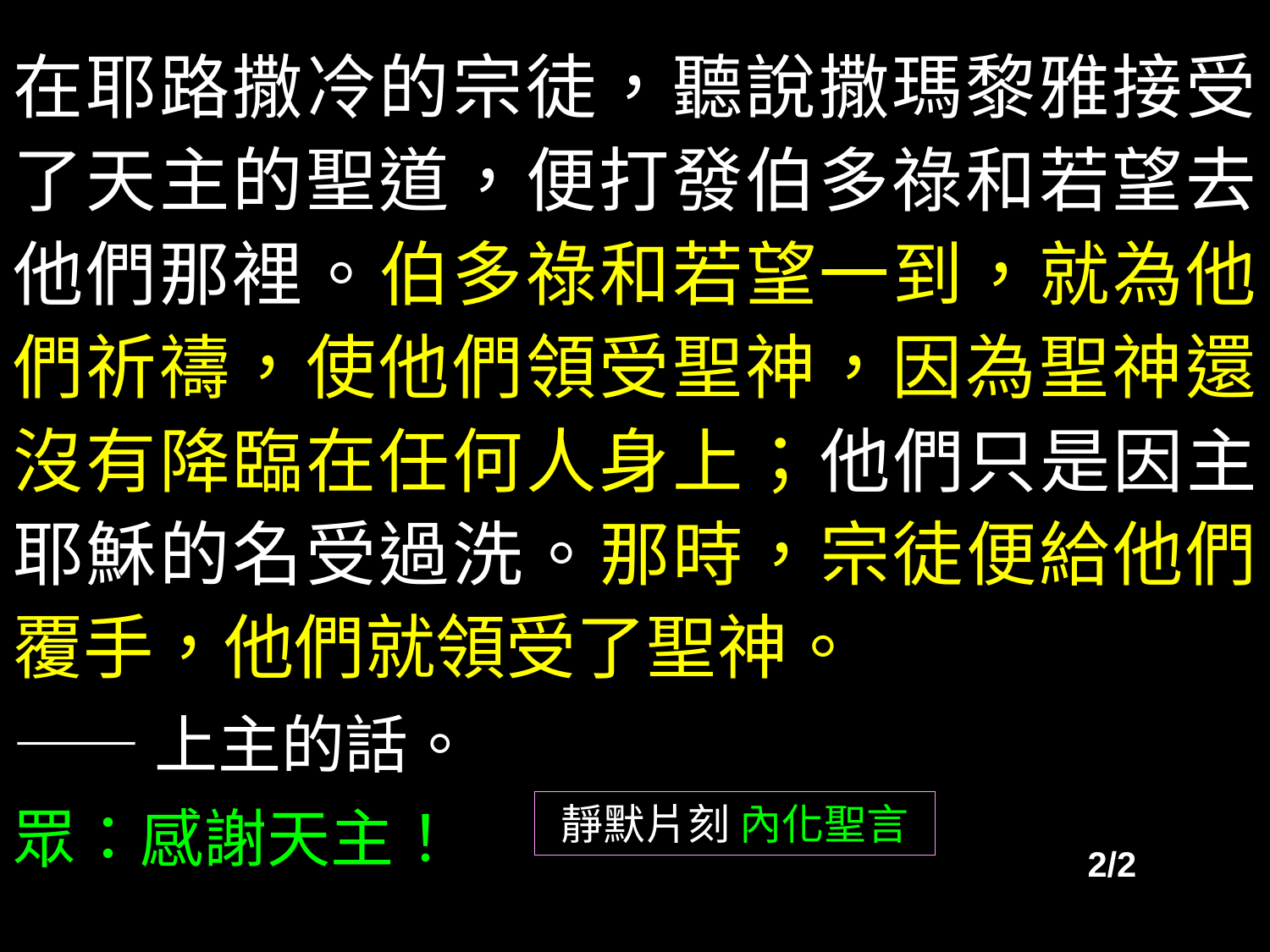

在耶路撒冷的宗徒，聽說撒瑪黎雅接受了天主的聖道，便打發伯多祿和若望去他們那裡。伯多祿和若望一到，就為他們祈禱，使他們領受聖神，因為聖神還沒有降臨在任何人身上；他們只是因主耶穌的名受過洗。那時，宗徒便給他們覆手，他們就領受了聖神。
——上主的話。
眾：感謝天主！
靜默片刻 內化聖言
2/2